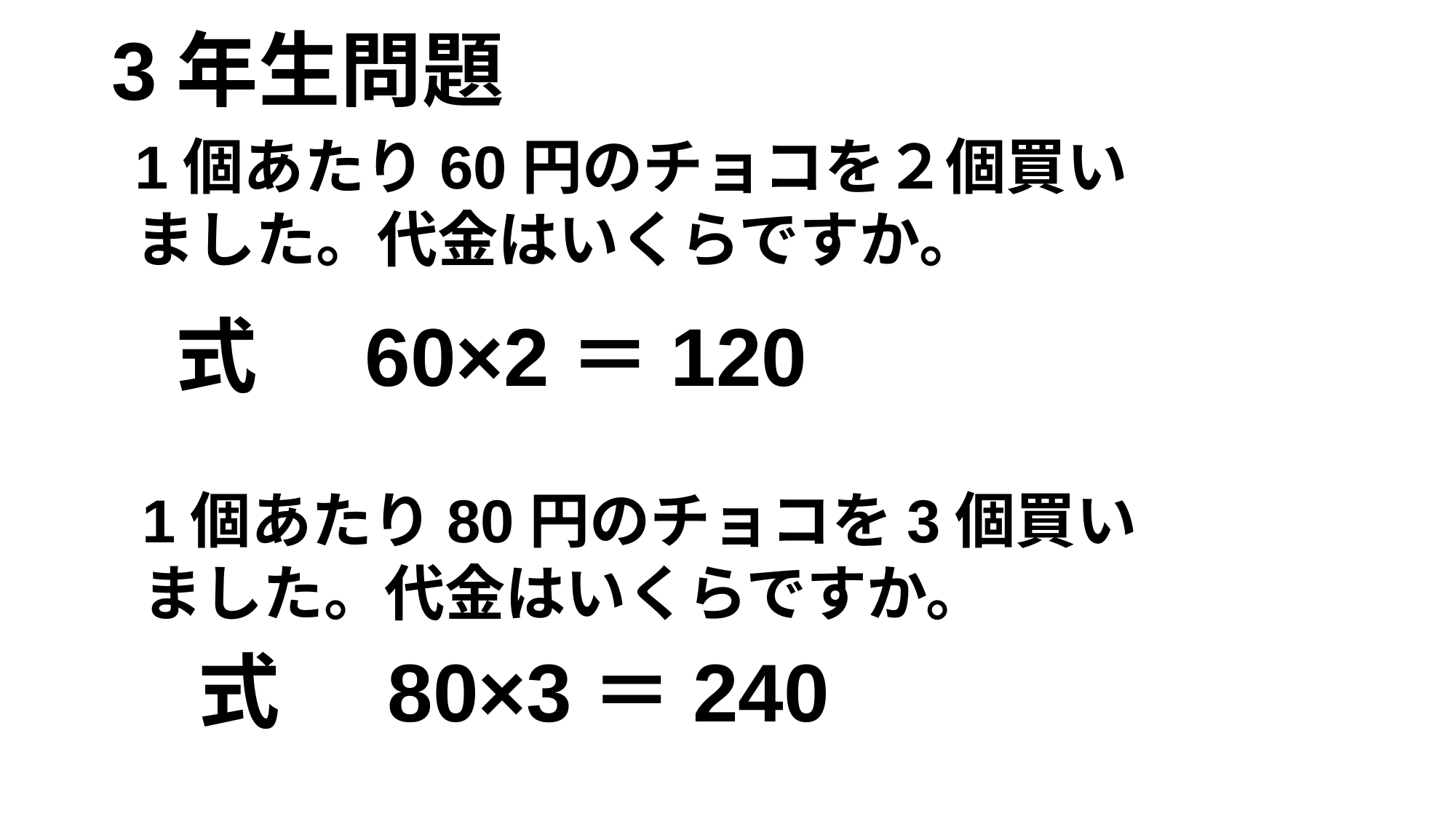

3年生問題
1個あたり60円のチョコを２個買いました。代金はいくらですか。
式
60×2＝120
1個あたり80円のチョコを3個買いました。代金はいくらですか。
式
80×3＝240